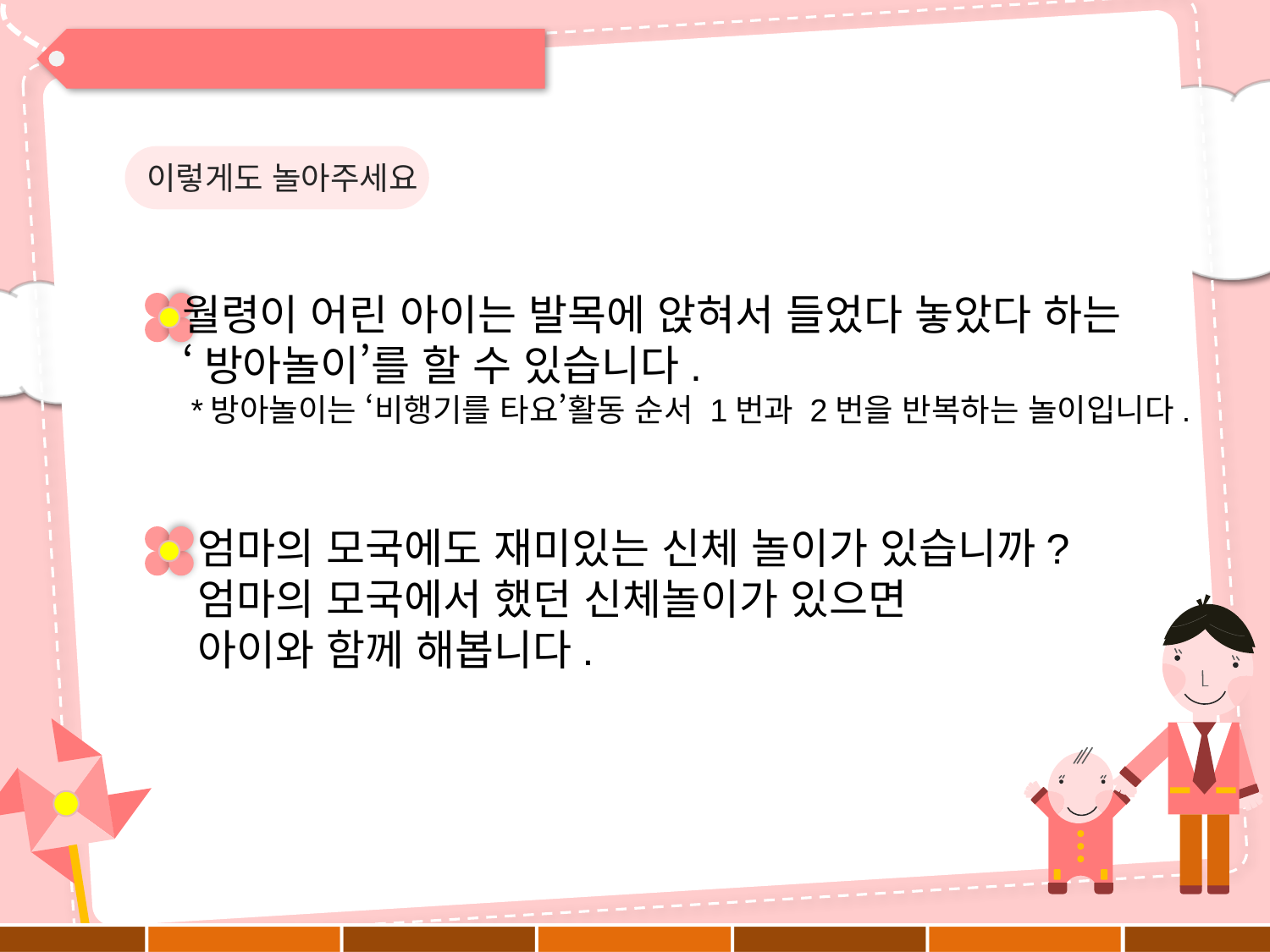

이렇게도 놀아주세요
월령이 어린 아이는 발목에 앉혀서 들었다 놓았다 하는
‘방아놀이’를 할 수 있습니다.
 *방아놀이는 ‘비행기를 타요’활동 순서 1번과 2번을 반복하는 놀이입니다.

엄마의 모국에도 재미있는 신체 놀이가 있습니까?
엄마의 모국에서 했던 신체놀이가 있으면
아이와 함께 해봅니다.